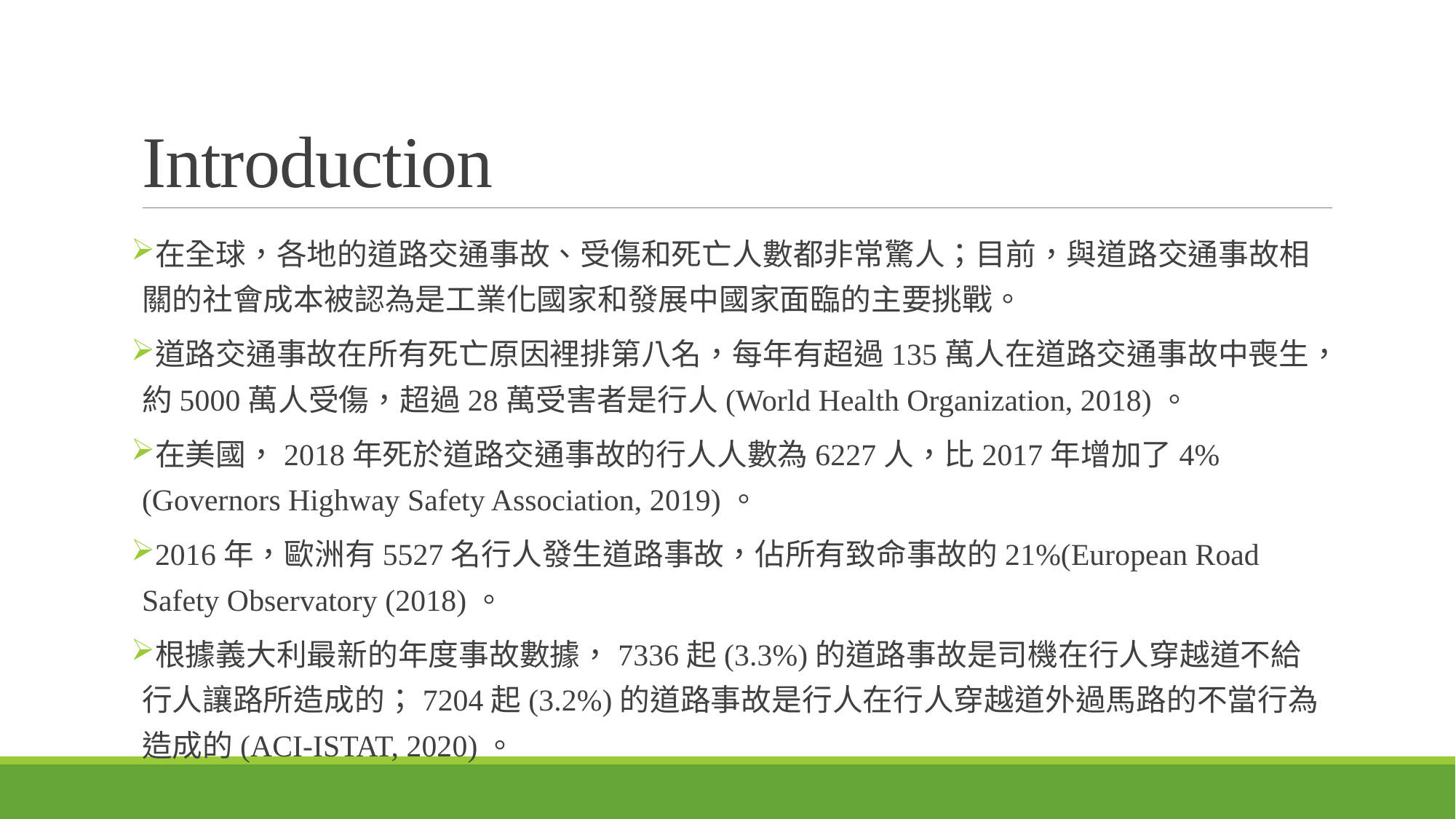

# Introduction
在全球，各地的道路交通事故、受傷和死亡人數都非常驚人；目前，與道路交通事故相關的社會成本被認為是工業化國家和發展中國家面臨的主要挑戰。
道路交通事故在所有死亡原因裡排第八名，每年有超過135萬人在道路交通事故中喪生，約5000萬人受傷，超過28萬受害者是行人(World Health Organization, 2018)。
在美國，2018年死於道路交通事故的行人人數為6227人，比2017年增加了4%(Governors Highway Safety Association, 2019)。
2016年，歐洲有5527名行人發生道路事故，佔所有致命事故的21%(European Road Safety Observatory (2018)。
根據義大利最新的年度事故數據，7336起(3.3%)的道路事故是司機在行人穿越道不給行人讓路所造成的；7204起(3.2%)的道路事故是行人在行人穿越道外過馬路的不當行為造成的(ACI-ISTAT, 2020)。